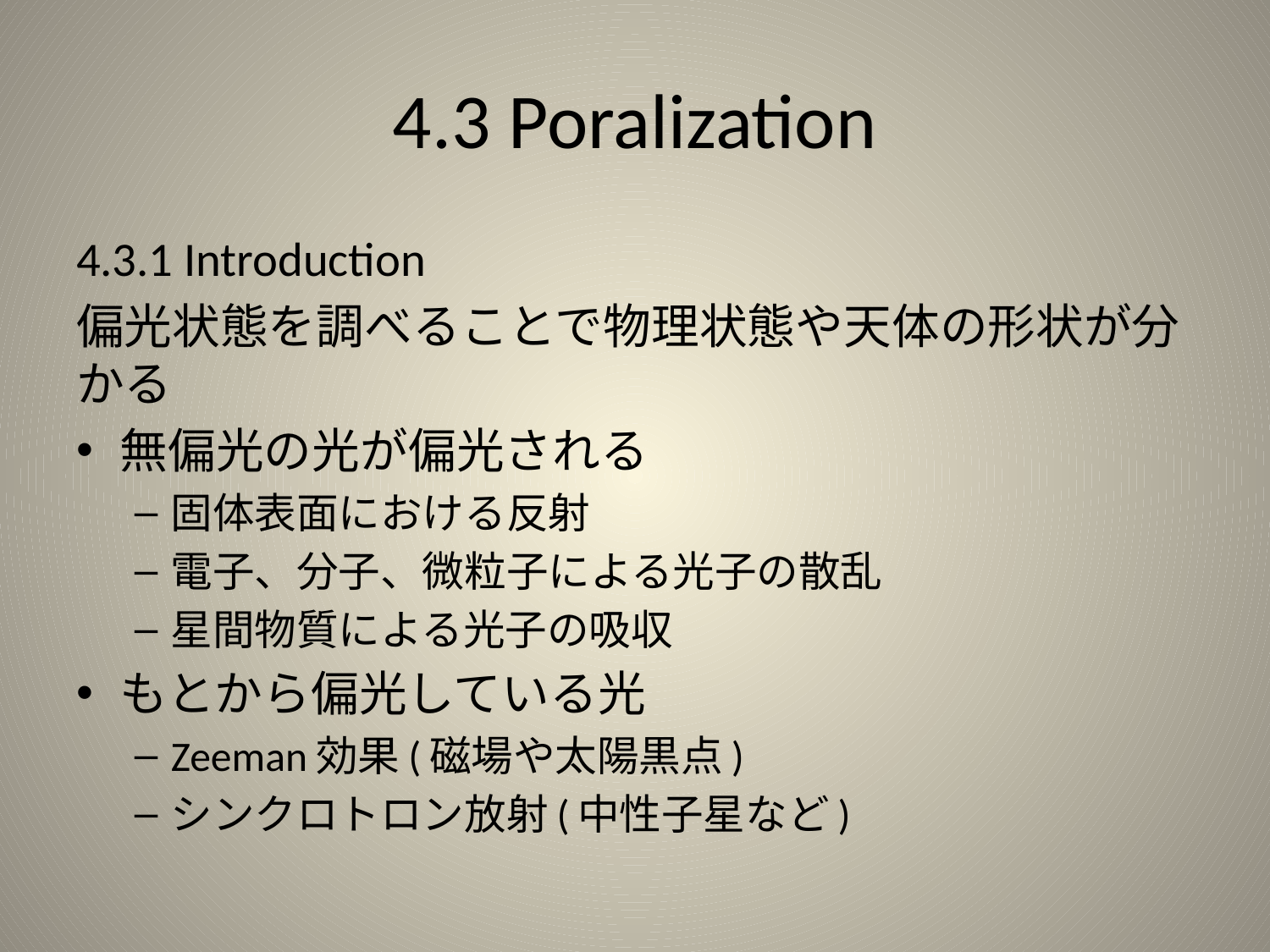

# 4.3 Poralization
4.3.1 Introduction
偏光状態を調べることで物理状態や天体の形状が分かる
無偏光の光が偏光される
固体表面における反射
電子、分子、微粒子による光子の散乱
星間物質による光子の吸収
もとから偏光している光
Zeeman効果(磁場や太陽黒点)
シンクロトロン放射(中性子星など)